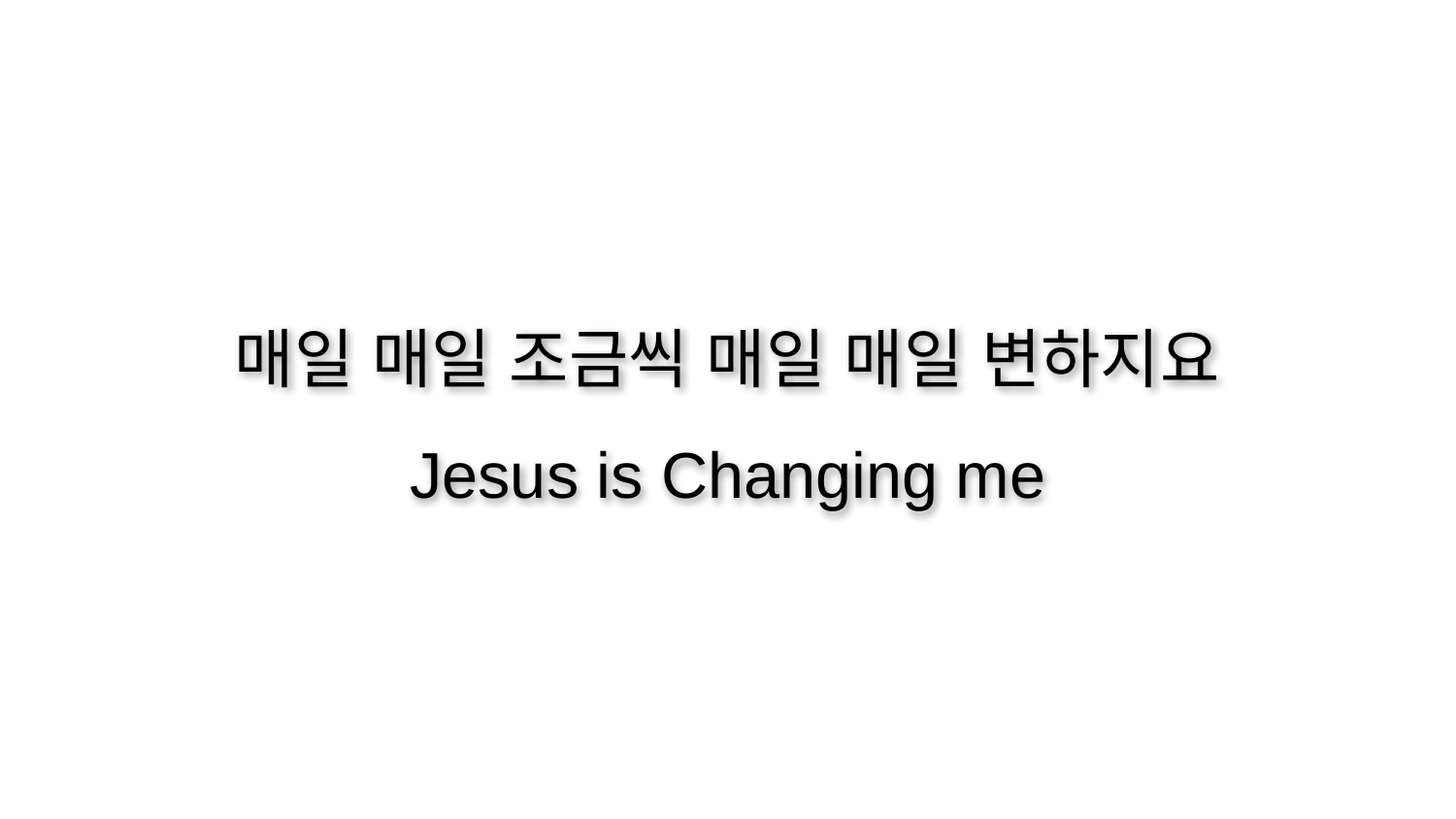

매일 매일 조금씩 매일 매일 변하지요
Jesus is Changing me